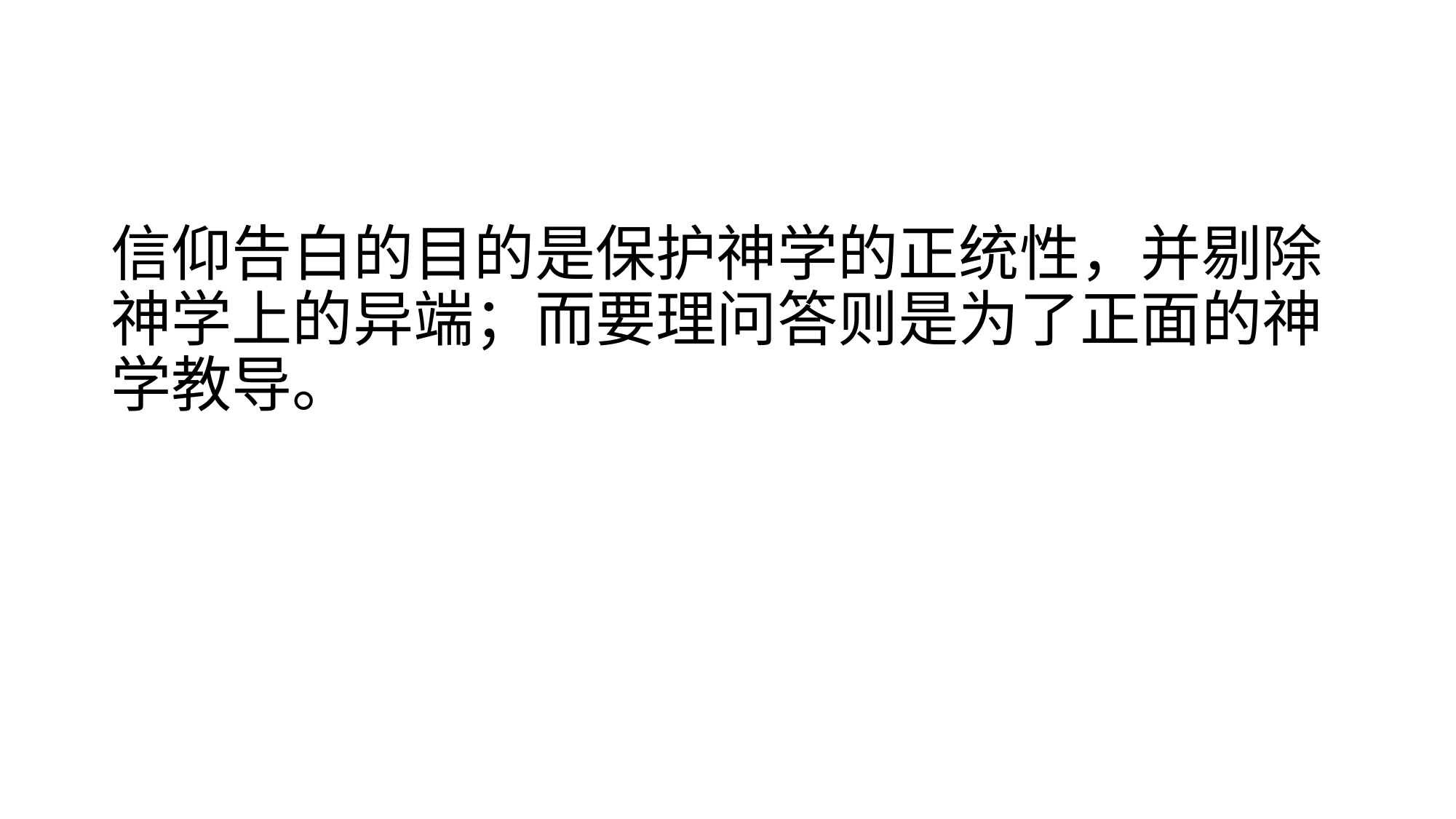

#
信仰告白的目的是保护神学的正统性，并剔除神学上的异端；而要理问答则是为了正面的神学教导。